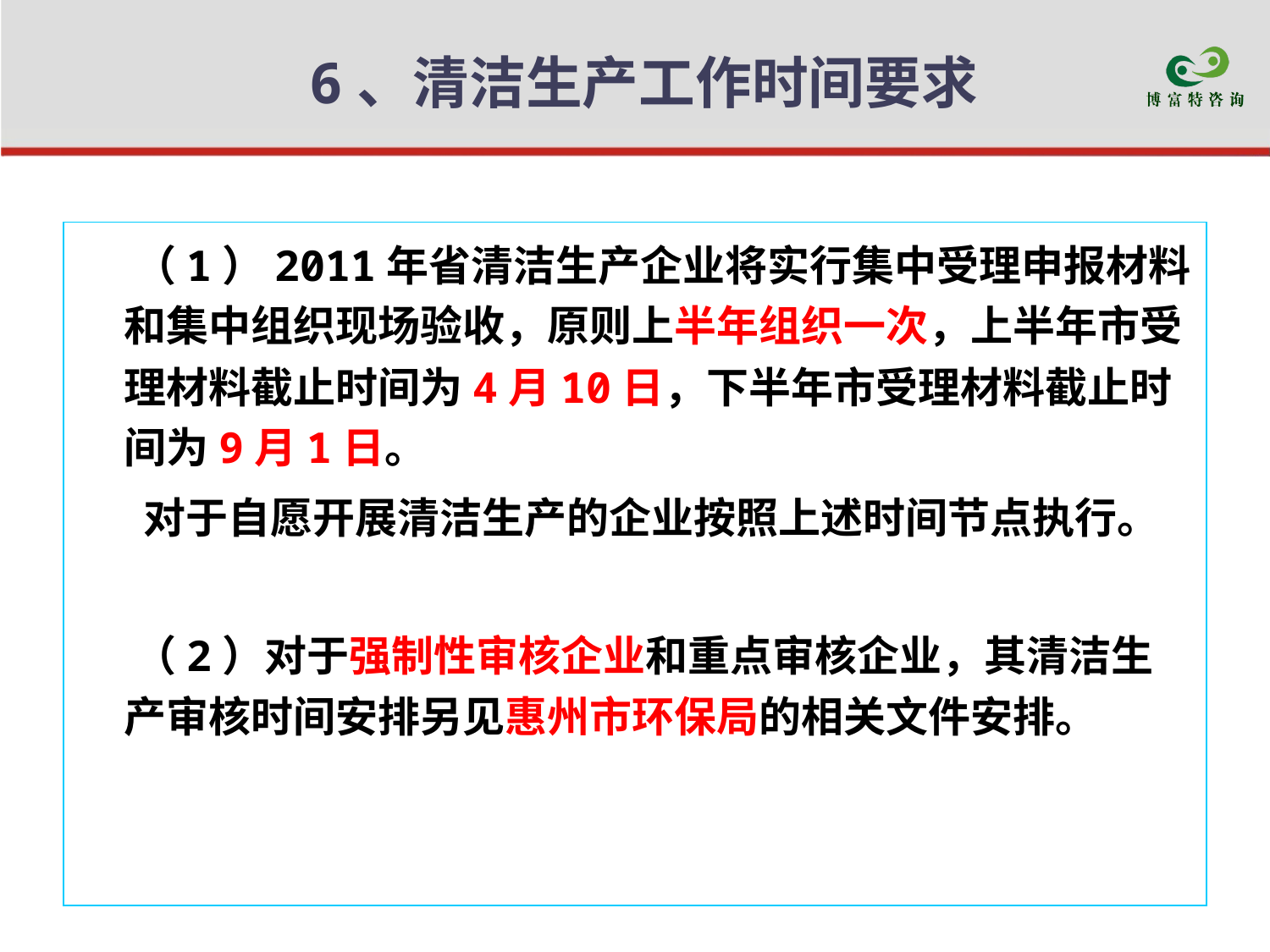

# 6、清洁生产工作时间要求
     （1）2011年省清洁生产企业将实行集中受理申报材料和集中组织现场验收，原则上半年组织一次，上半年市受理材料截止时间为4月10日，下半年市受理材料截止时间为9月1日。
      对于自愿开展清洁生产的企业按照上述时间节点执行。

     （2）对于强制性审核企业和重点审核企业，其清洁生产审核时间安排另见惠州市环保局的相关文件安排。